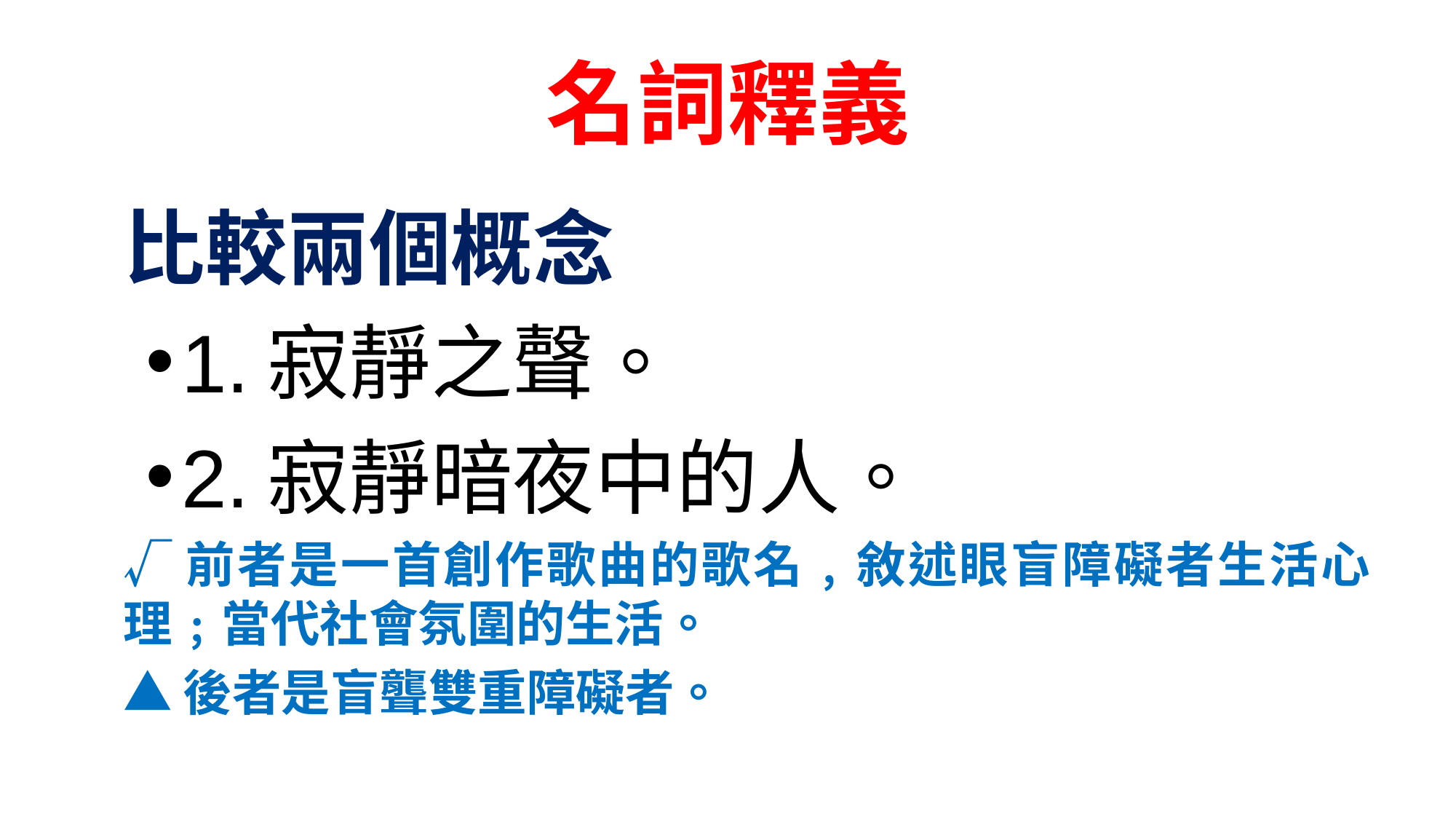

# 名詞釋義
比較兩個概念
1.寂靜之聲。
2.寂靜暗夜中的人。
√前者是一首創作歌曲的歌名﹐敘述眼盲障礙者生活心理﹔當代社會氛圍的生活。
▲後者是盲聾雙重障礙者。